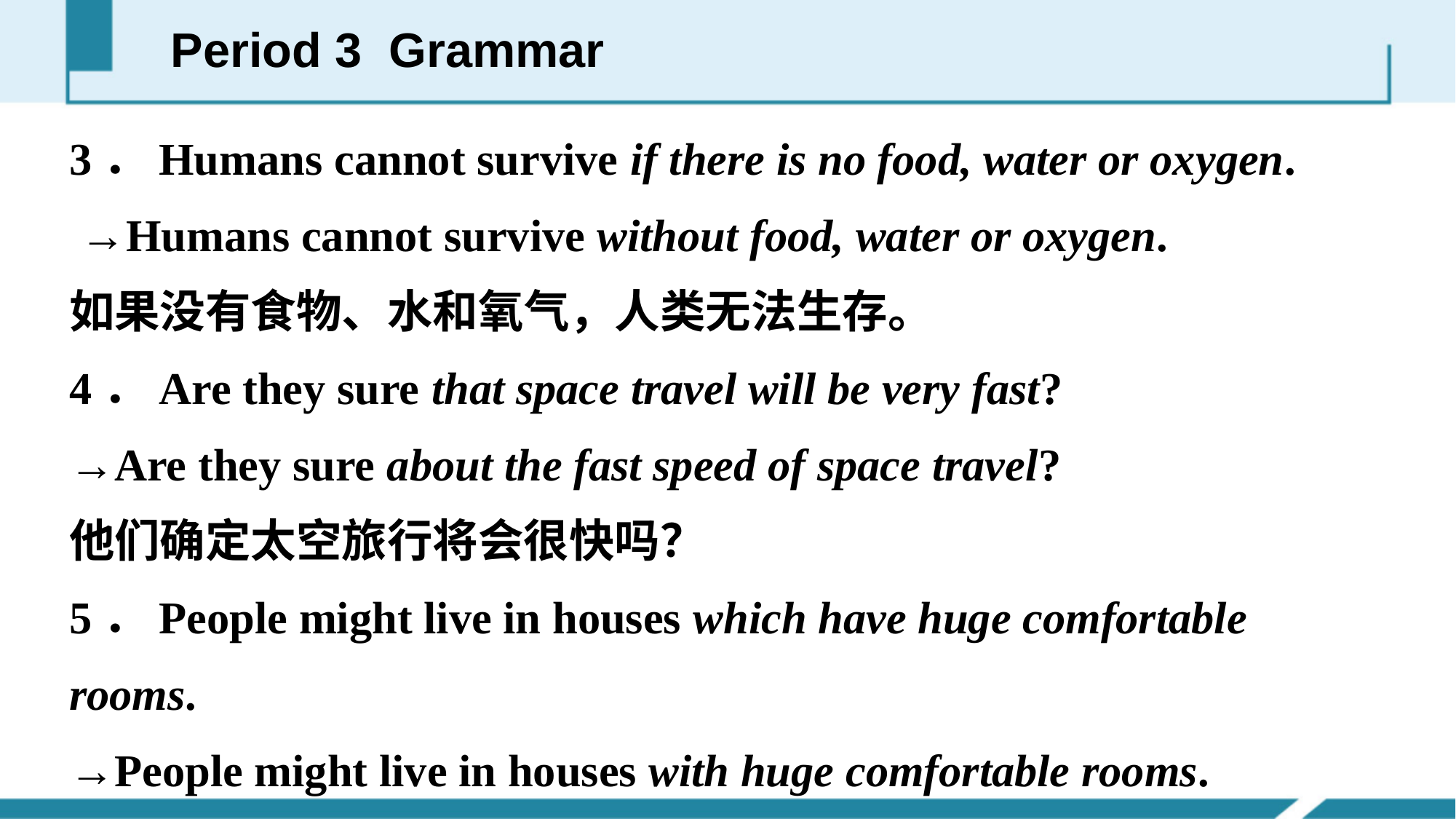

Period 3  Grammar
3．Humans cannot survive if there is no food, water or oxygen.
 →Humans cannot survive without food, water or oxygen.
如果没有食物、水和氧气，人类无法生存。
4．Are they sure that space travel will be very fast?
→Are they sure about the fast speed of space travel?
他们确定太空旅行将会很快吗？
5．People might live in houses which have huge comfortable rooms.
→People might live in houses with huge comfortable rooms.
人们可能住在带有宽敞舒适房间的房子里。